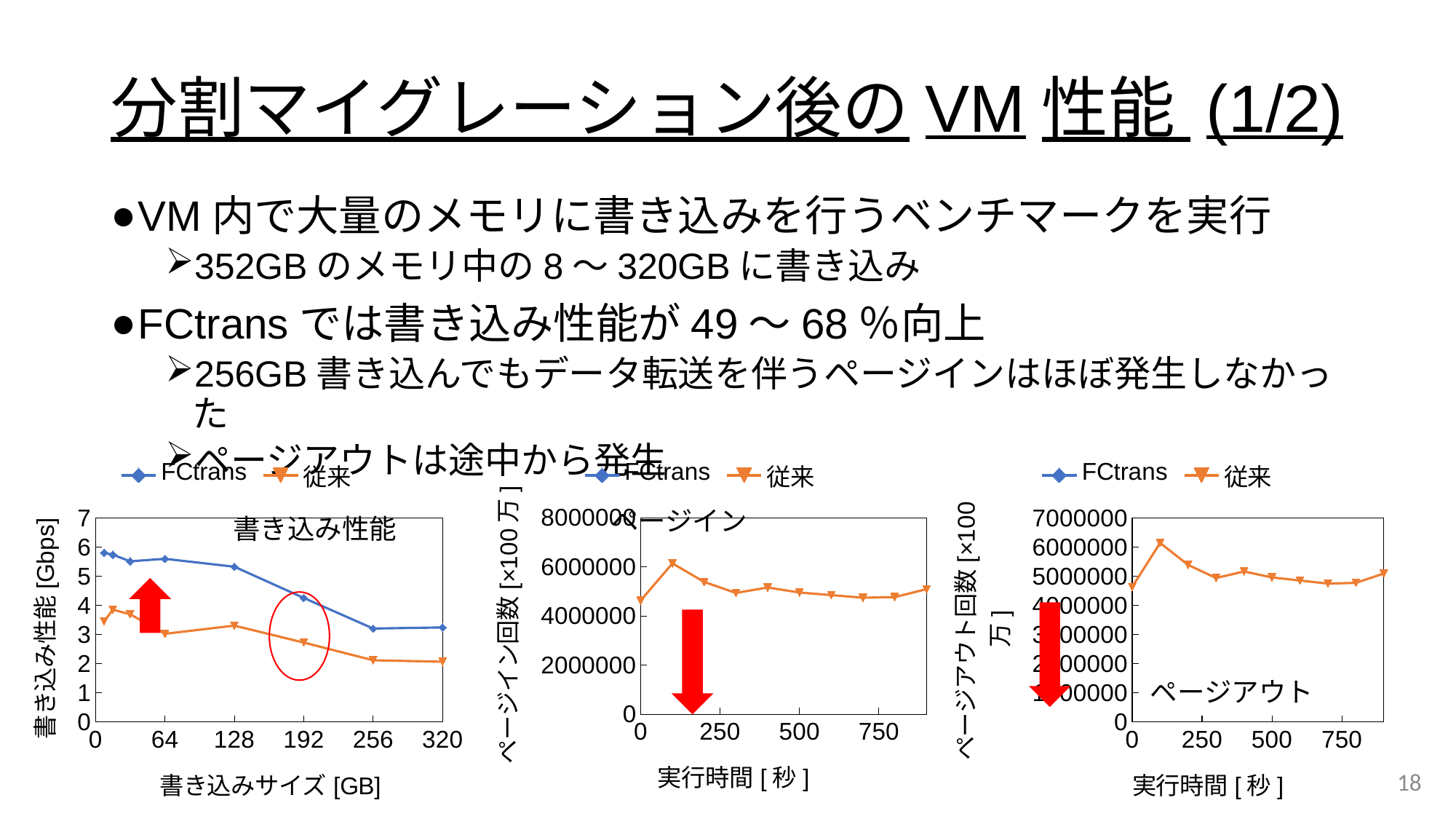

# 分割マイグレーション後のVM性能 (1/2)
VM内で大量のメモリに書き込みを行うベンチマークを実行
352GBのメモリ中の8〜320GBに書き込み
FCtransでは書き込み性能が49〜68％向上
256GB書き込んでもデータ転送を伴うページインはほぼ発生しなかった
ページアウトは途中から発生

### Chart

| Category |  |  |
|---|---|---|

### Chart

| Category |  |  |
|---|---|---|

### Chart

| Category |  |  |
|---|---|---|
ページイン
書き込み性能

ページアウト
18